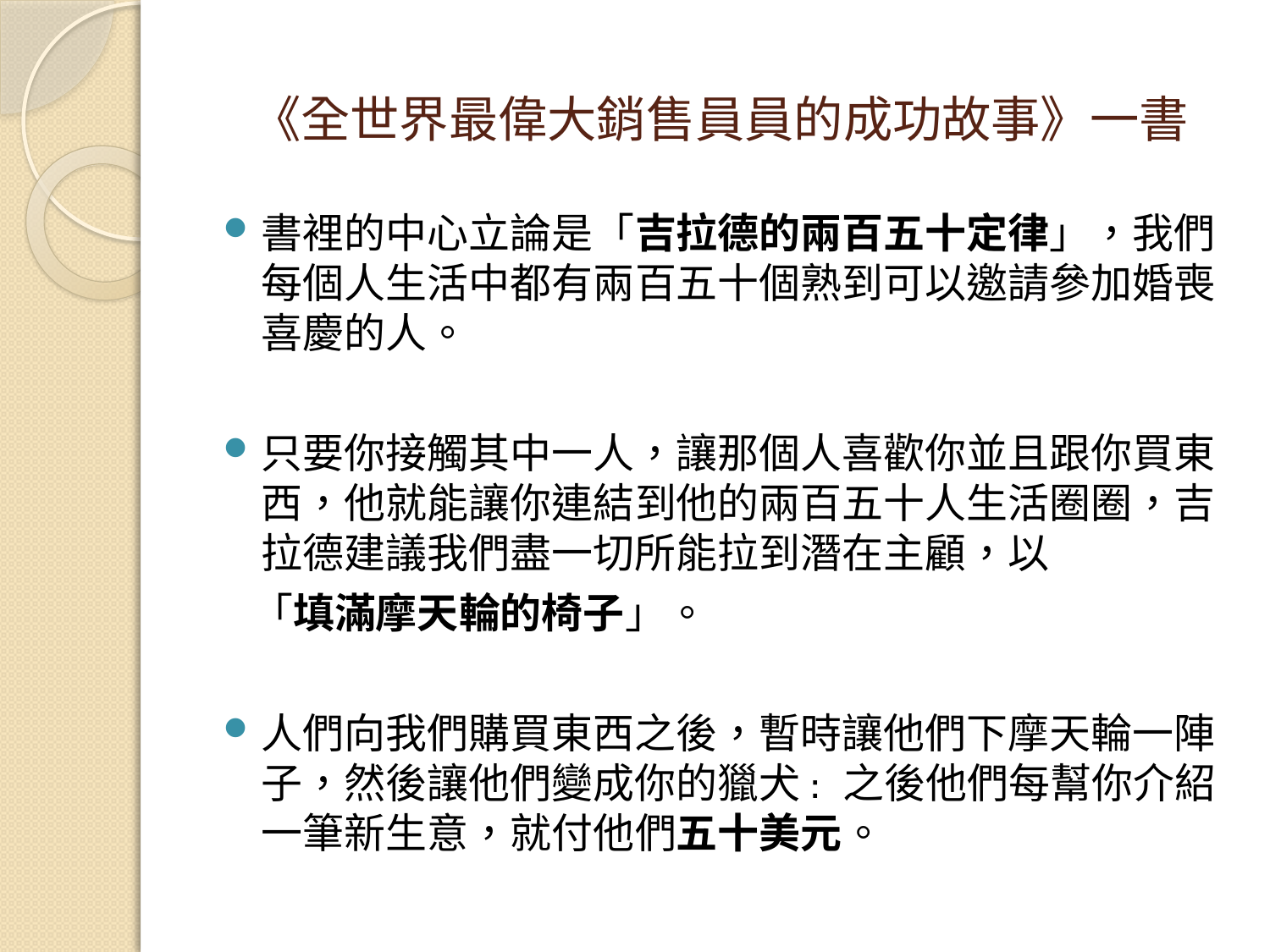

# 《全世界最偉大銷售員員的成功故事》一書
書裡的中心立論是「吉拉德的兩百五十定律」，我們每個人生活中都有兩百五十個熟到可以邀請參加婚喪喜慶的人。

只要你接觸其中一人，讓那個人喜歡你並且跟你買東西，他就能讓你連結到他的兩百五十人生活圈圈，吉拉德建議我們盡一切所能拉到潛在主顧，以
  「填滿摩天輪的椅子」。

人們向我們購買東西之後，暫時讓他們下摩天輪一陣子，然後讓他們變成你的獵犬: 之後他們每幫你介紹一筆新生意，就付他們五十美元。